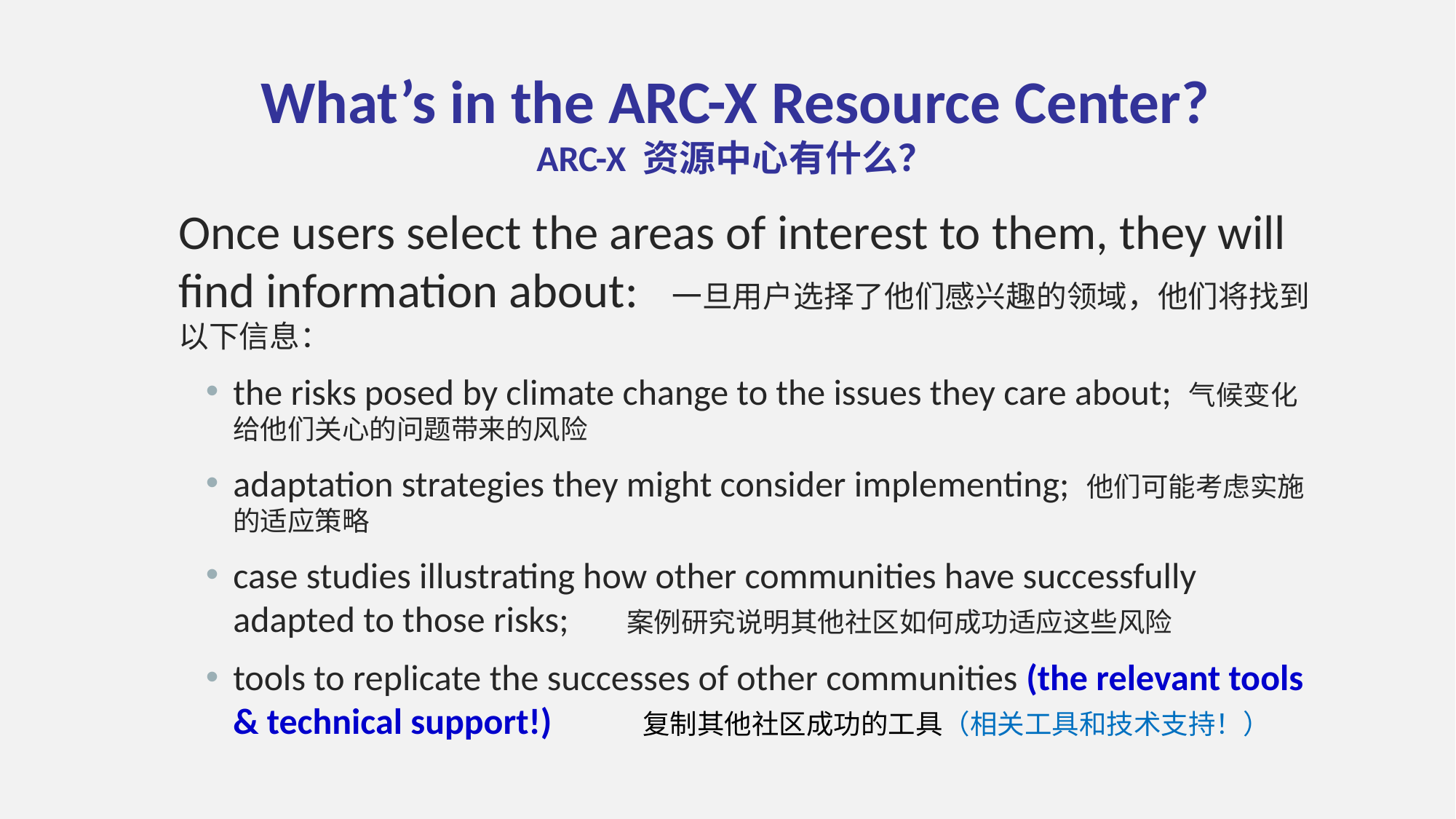

What’s in the ARC-X Resource Center?
ARC-X 资源中心有什么？
Once users select the areas of interest to them, they will find information about:  一旦用户选择了他们感兴趣的领域，他们将找到以下信息：
the risks posed by climate change to the issues they care about; 气候变化给他们关心的问题带来的风险
adaptation strategies they might consider implementing; 他们可能考虑实施的适应策略
case studies illustrating how other communities have successfully adapted to those risks;      案例研究说明其他社区如何成功适应这些风险
tools to replicate the successes of other communities (the relevant tools & technical support!)          复制其他社区成功的工具（相关工具和技术支持！）